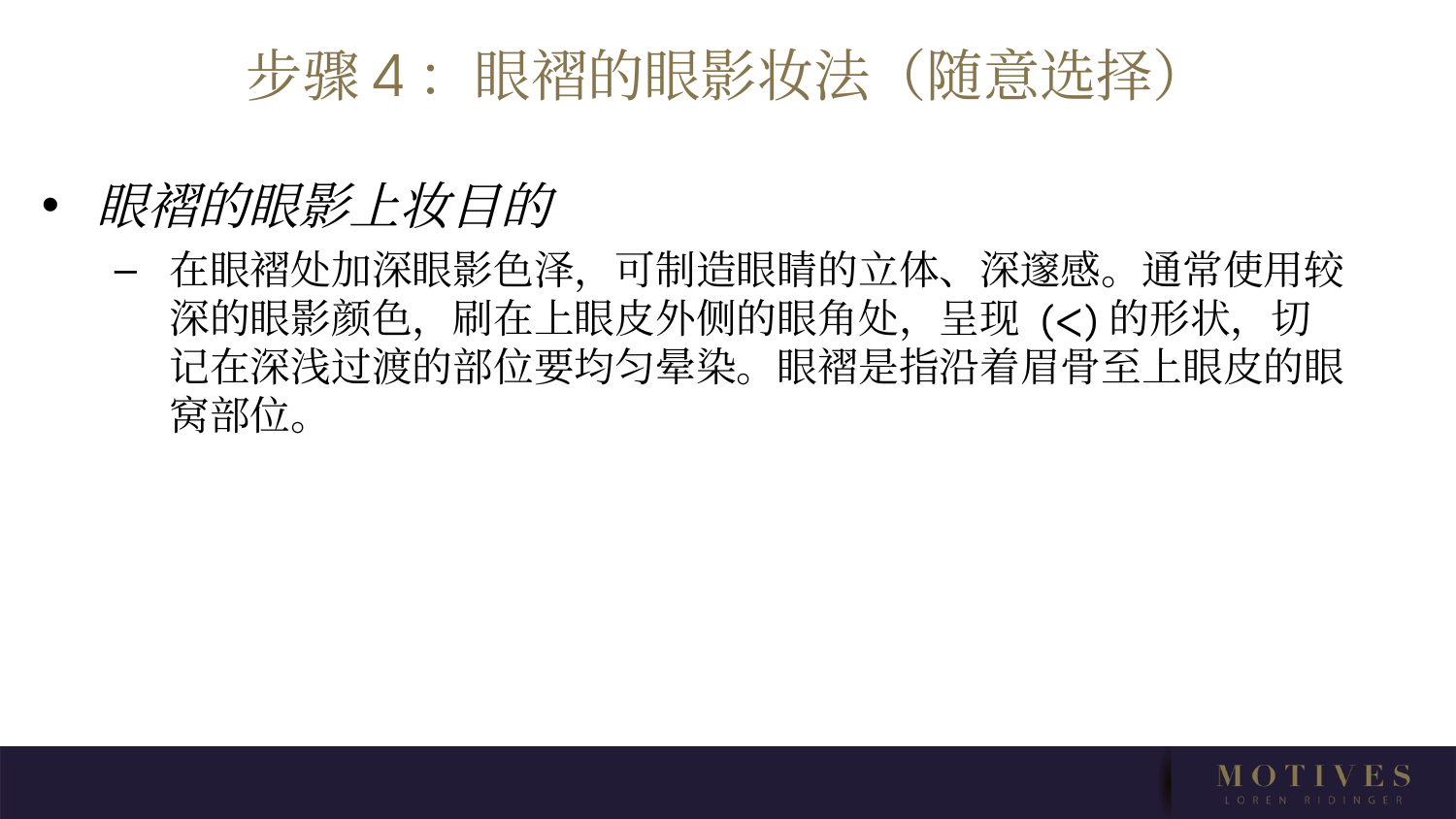

# 步骤4：眼褶的眼影妆法（随意选择）
眼褶的眼影上妆目的
在眼褶处加深眼影色泽，可制造眼睛的立体、深邃感。通常使用较深的眼影颜色，刷在上眼皮外侧的眼角处，呈现 (<)的形状，切记在深浅过渡的部位要均匀晕染。眼褶是指沿着眉骨至上眼皮的眼窝部位。